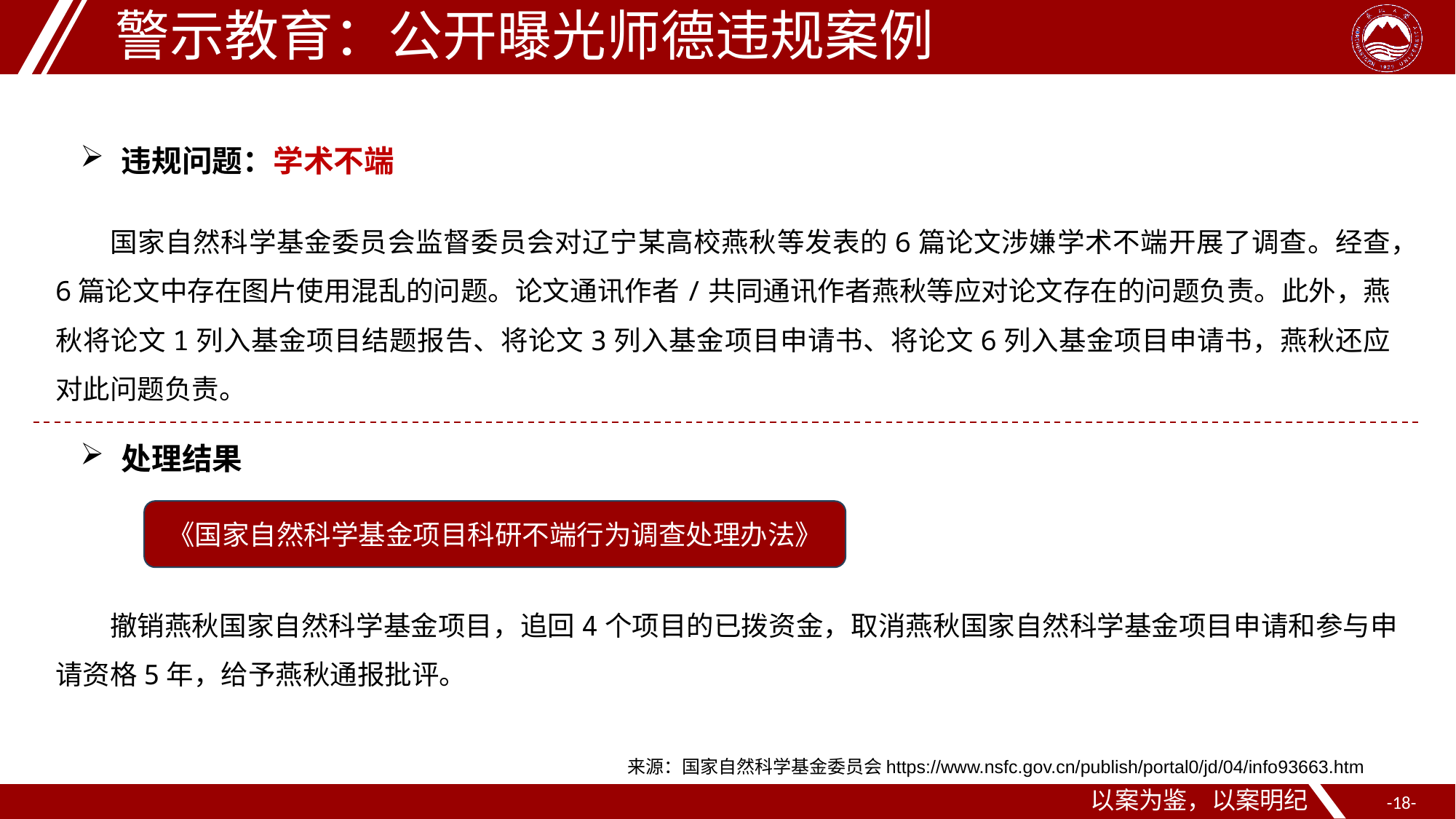

警示教育：公开曝光师德违规案例
违规问题：学术不端
国家自然科学基金委员会监督委员会对辽宁某高校燕秋等发表的6篇论文涉嫌学术不端开展了调查。经查，6篇论文中存在图片使用混乱的问题。论文通讯作者/共同通讯作者燕秋等应对论文存在的问题负责。此外，燕秋将论文1列入基金项目结题报告、将论文3列入基金项目申请书、将论文6列入基金项目申请书，燕秋还应对此问题负责。
处理结果
《国家自然科学基金项目科研不端行为调查处理办法》
撤销燕秋国家自然科学基金项目，追回4个项目的已拨资金，取消燕秋国家自然科学基金项目申请和参与申请资格5年，给予燕秋通报批评。
来源：国家自然科学基金委员会https://www.nsfc.gov.cn/publish/portal0/jd/04/info93663.htm

以案为鉴，以案明纪
-18-